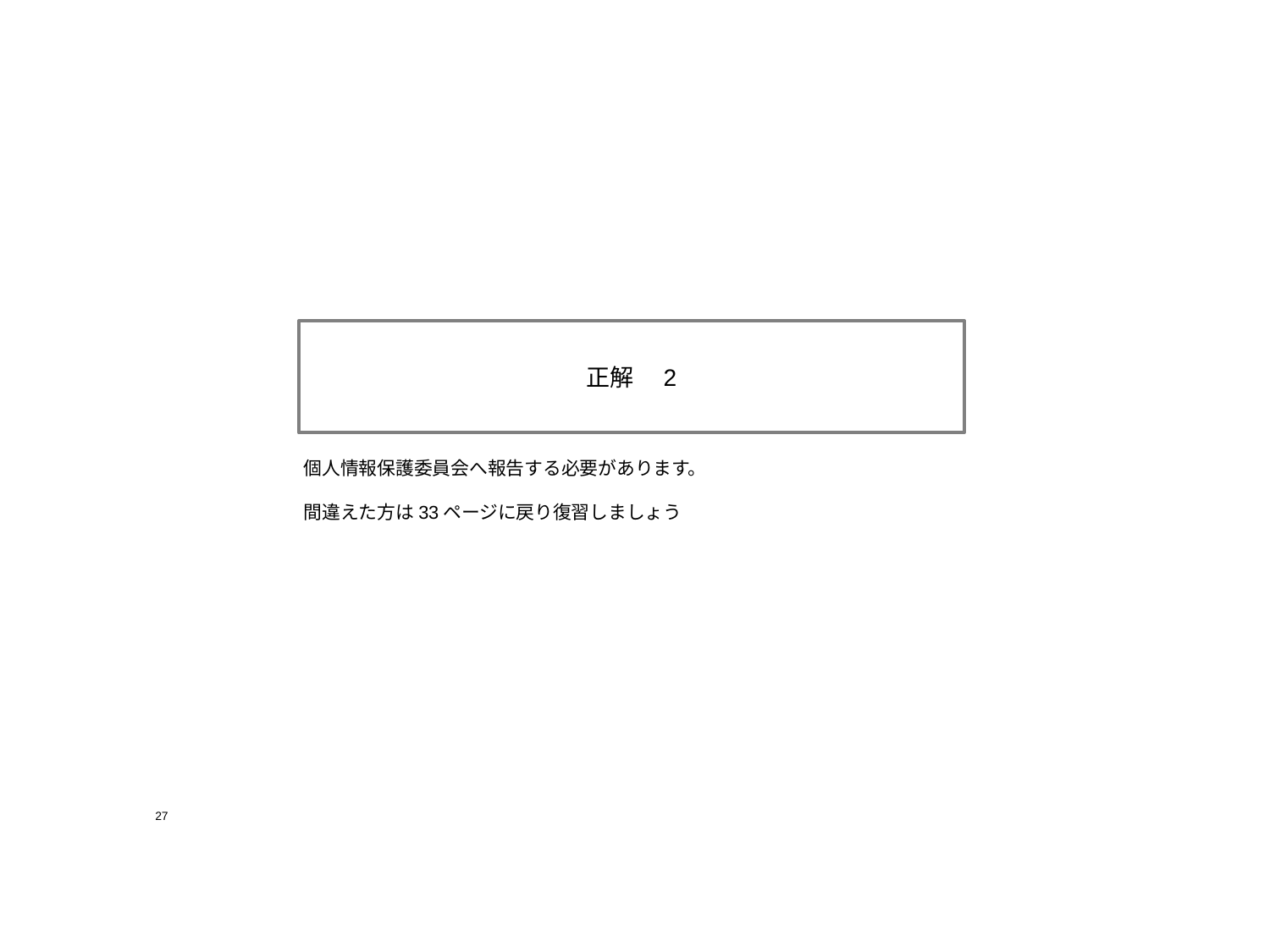

正解　2
個人情報保護委員会へ報告する必要があります。

間違えた方は33ページに戻り復習しましょう

27